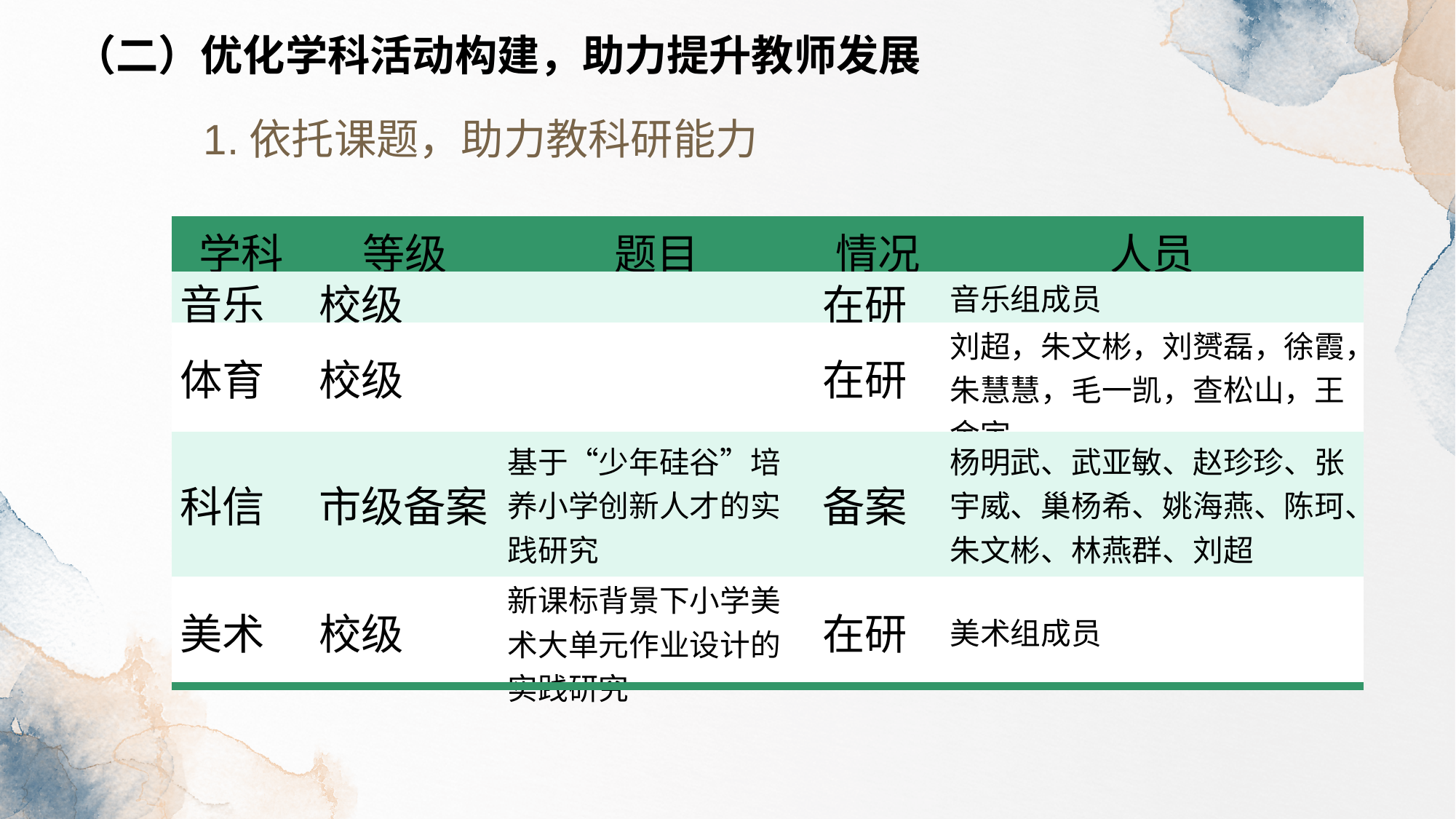

（二）优化学科活动构建，助力提升教师发展
1.依托课题，助力教科研能力
| 学科 | 等级 | 题目 | 情况 | 人员 |
| --- | --- | --- | --- | --- |
| 音乐 | 校级 |  | 在研 | 音乐组成员 |
| 体育 | 校级 |  | 在研 | 刘超，朱文彬，刘赟磊，徐霞，朱慧慧，毛一凯，查松山，王金宇 |
| 科信 | 市级备案 | 基于“少年硅谷”培养小学创新人才的实践研究 | 备案 | 杨明武、武亚敏、赵珍珍、张宇威、巢杨希、姚海燕、陈珂、朱文彬、林燕群、刘超 |
| 美术 | 校级 | 新课标背景下小学美术大单元作业设计的实践研究 | 在研 | 美术组成员 |